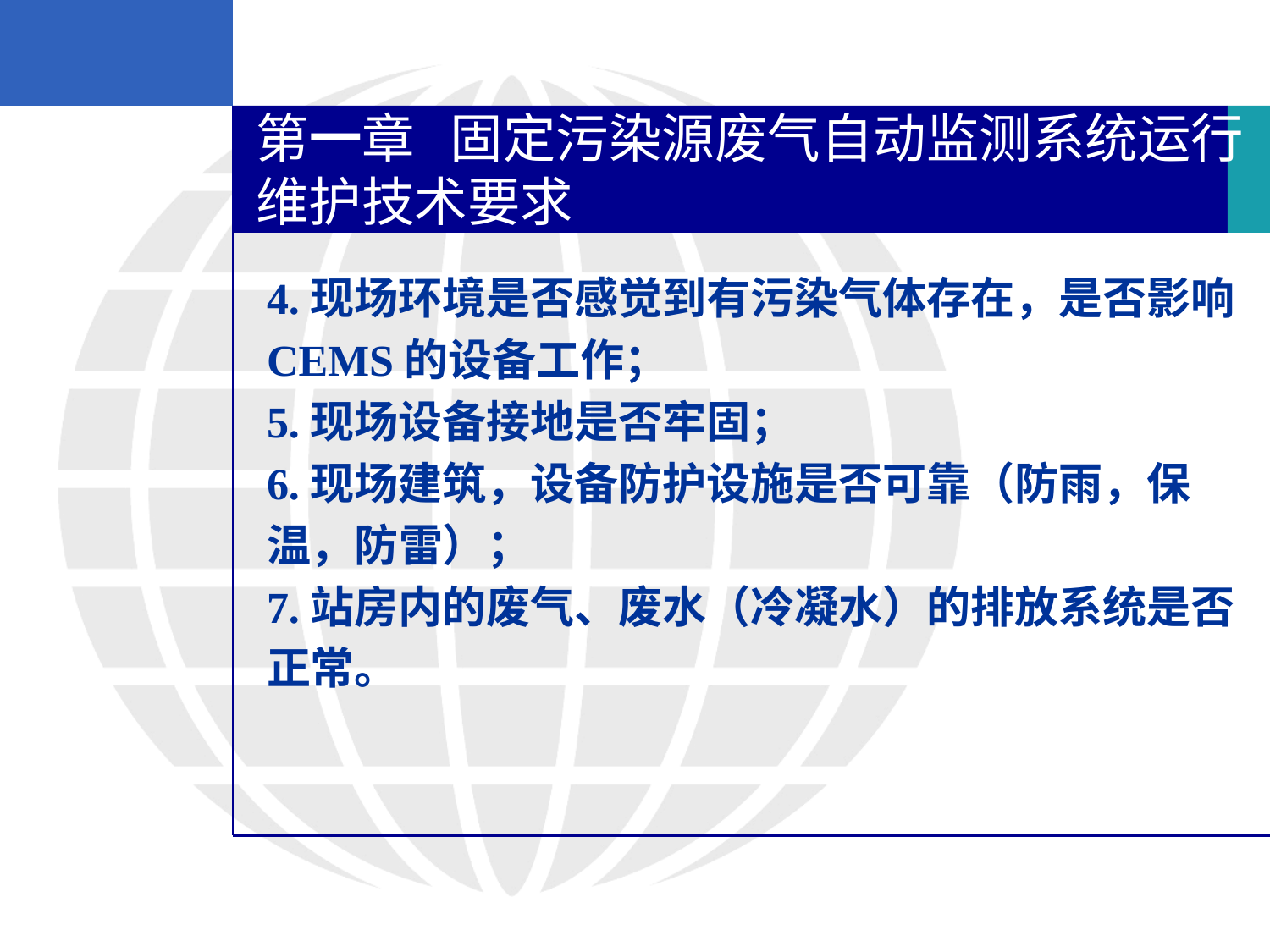

第一章   固定污染源废气自动监测系统运行维护技术要求
4.现场环境是否感觉到有污染气体存在，是否影响
CEMS的设备工作；
5.现场设备接地是否牢固；
6.现场建筑，设备防护设施是否可靠（防雨，保
温，防雷）；
7.站房内的废气、废水（冷凝水）的排放系统是否
正常。